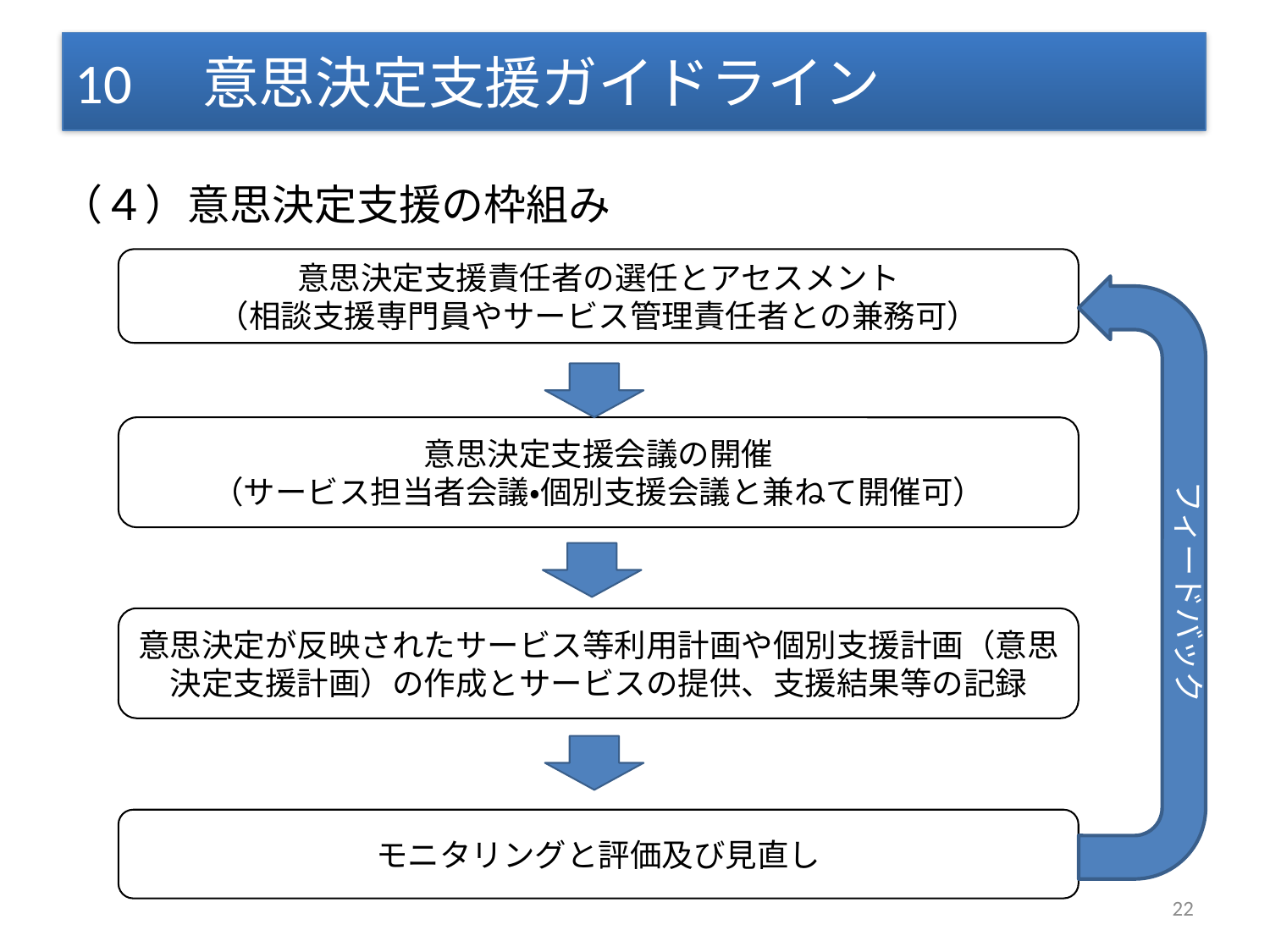

# 10　意思決定支援ガイドライン
（４）意思決定支援の枠組み
意思決定支援責任者の選任とアセスメント
（相談支援専門員やサービス管理責任者との兼務可）
フィードバック

意思決定支援会議の開催
（サービス担当者会議・個別支援会議と兼ねて開催可）

意思決定が反映されたサービス等利用計画や個別支援計画（意思決定支援計画）の作成とサービスの提供、支援結果等の記録

モニタリングと評価及び見直し
22